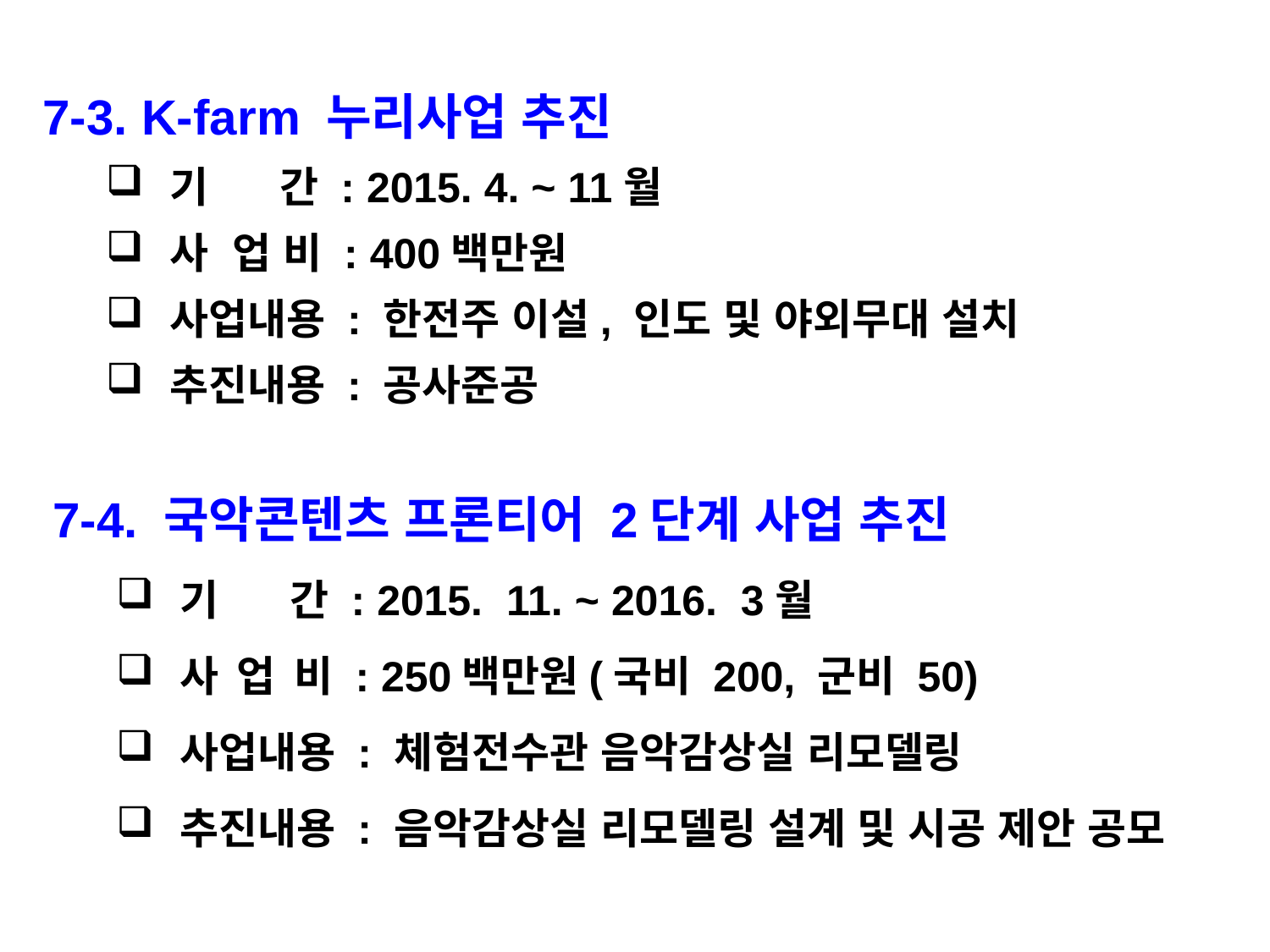

7-3. K-farm 누리사업 추진
기      간 : 2015. 4. ~ 11월
사  업 비 : 400백만원
사업내용 : 한전주 이설, 인도 및 야외무대 설치
추진내용 : 공사준공

7-4. 국악콘텐츠 프론티어 2단계 사업 추진
기      간 : 2015.  11. ~ 2016.  3월
사 업 비 : 250백만원(국비 200, 군비 50)
사업내용 : 체험전수관 음악감상실 리모델링
추진내용 : 음악감상실 리모델링 설계 및 시공 제안 공모